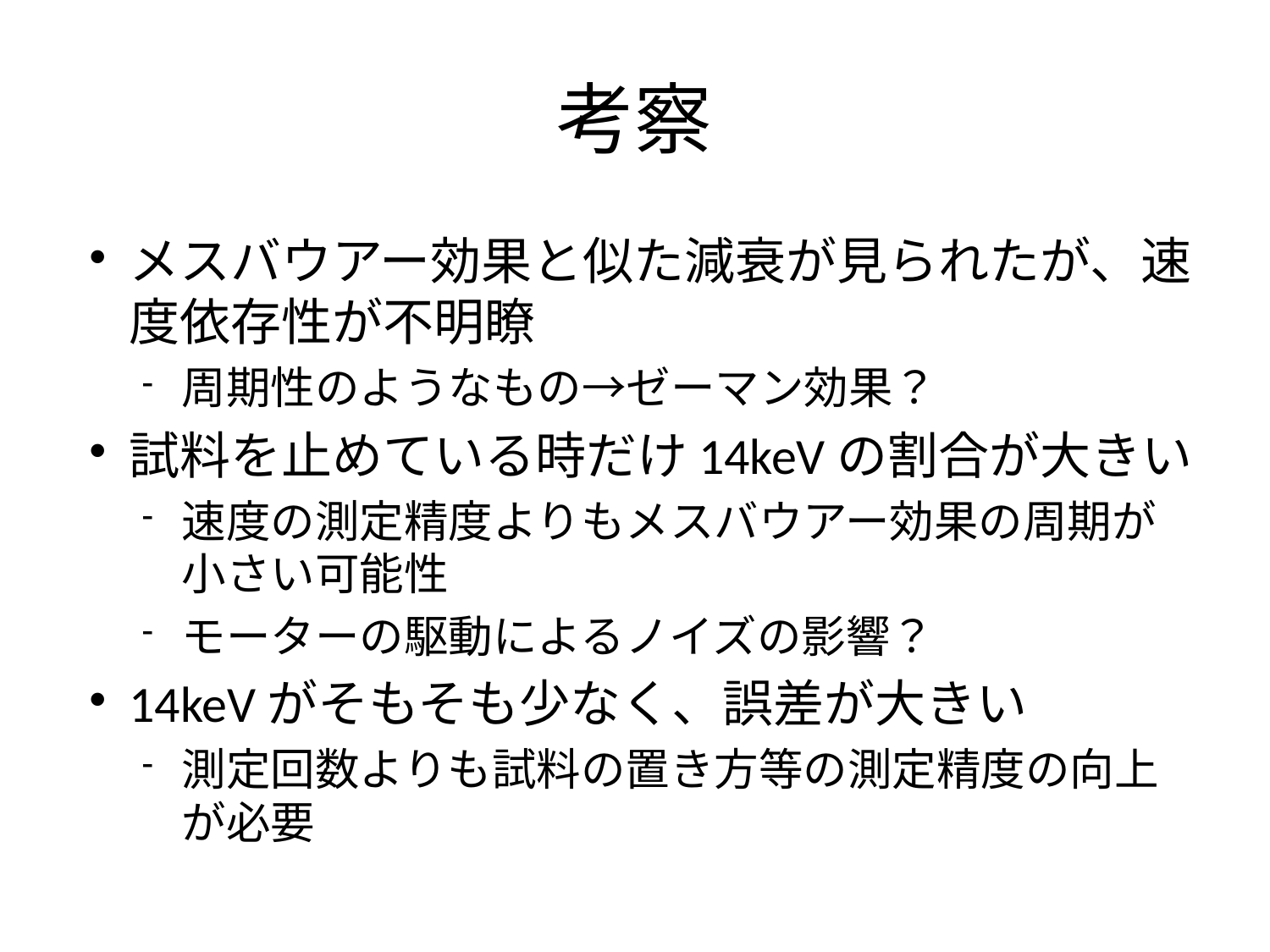

# 考察
メスバウアー効果と似た減衰が見られたが、速度依存性が不明瞭
周期性のようなもの→ゼーマン効果？
試料を止めている時だけ14keVの割合が大きい
速度の測定精度よりもメスバウアー効果の周期が小さい可能性
モーターの駆動によるノイズの影響？
14keVがそもそも少なく、誤差が大きい
測定回数よりも試料の置き方等の測定精度の向上が必要